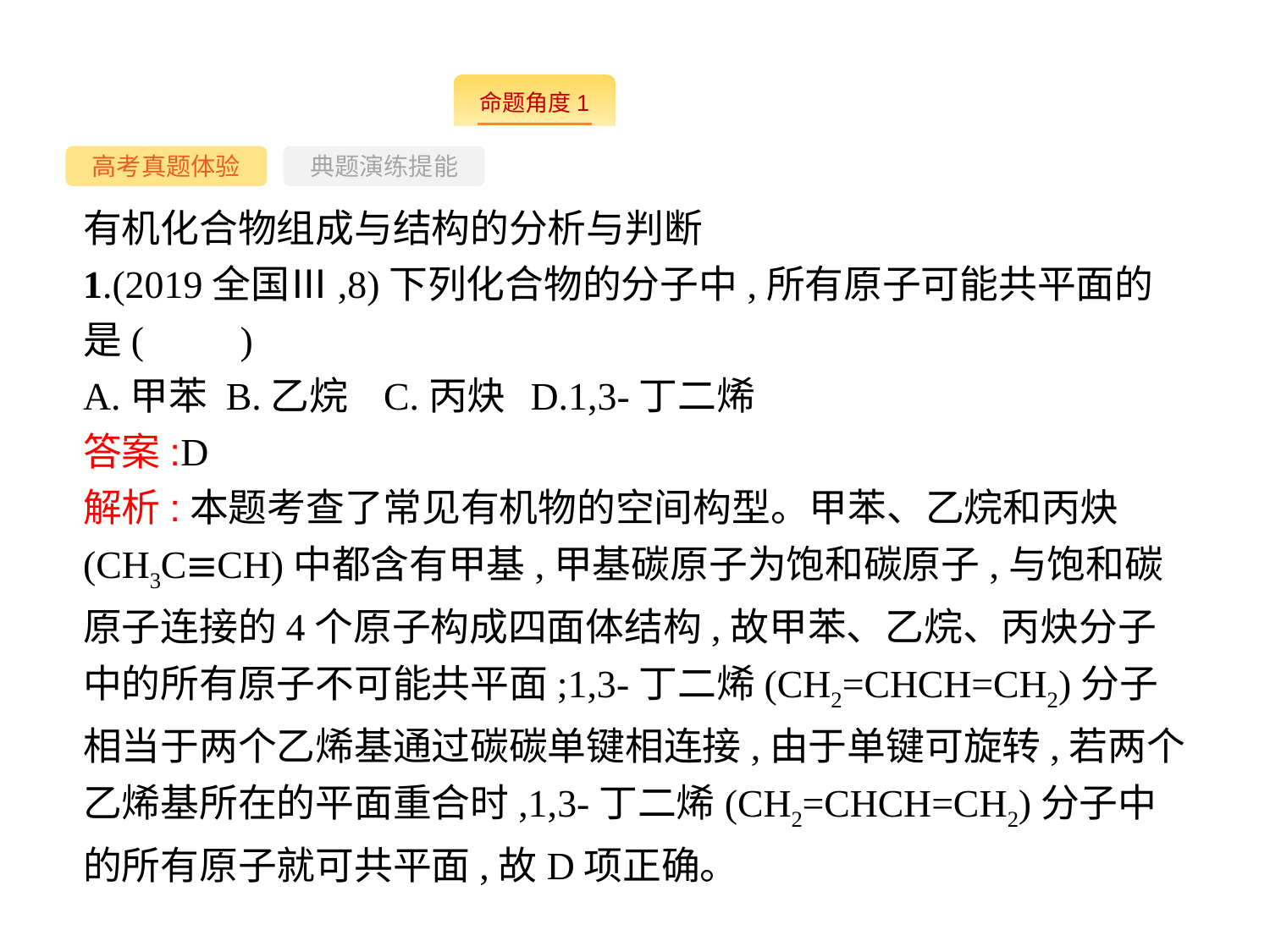

-3-
高考真题体验
典题演练提能
有机化合物组成与结构的分析与判断
1.(2019全国Ⅲ,8)下列化合物的分子中,所有原子可能共平面的是(　　)
A.甲苯	B.乙烷   C.丙炔	D.1,3-丁二烯
答案:D
解析:本题考查了常见有机物的空间构型。甲苯、乙烷和丙炔(CH3C≡CH)中都含有甲基,甲基碳原子为饱和碳原子,与饱和碳原子连接的4个原子构成四面体结构,故甲苯、乙烷、丙炔分子中的所有原子不可能共平面;1,3-丁二烯(CH2=CHCH=CH2)分子相当于两个乙烯基通过碳碳单键相连接,由于单键可旋转,若两个乙烯基所在的平面重合时,1,3-丁二烯(CH2=CHCH=CH2)分子中的所有原子就可共平面,故D项正确。